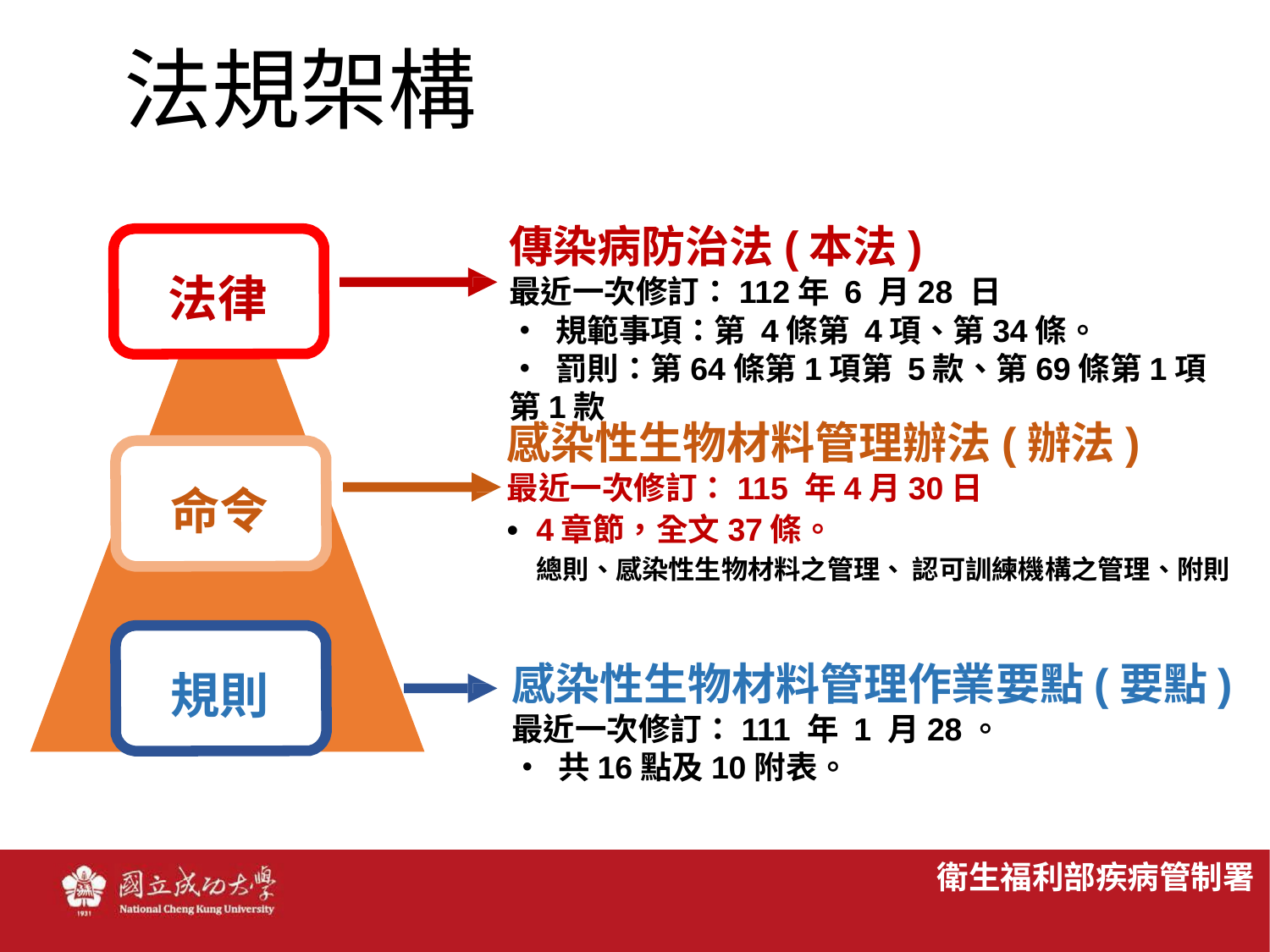

法規架構
傳染病防治法(本法)
最近一次修訂：112年 6 月28 日
• 規範事項：第 4條第 4項、第34條。
• 罰則：第64條第1項第 5款、第69條第1項第1款

法律
感染性生物材料管理辦法(辦法)
最近一次修訂：115 年4月30日
•  4章節，全文37條。
   總則、感染性生物材料之管理、 認可訓練機構之管理、附則

命令

感染性生物材料管理作業要點(要點)
最近一次修訂：111 年 1 月28。
• 共16點及10附表。
規則

衛生福利部疾病管制署